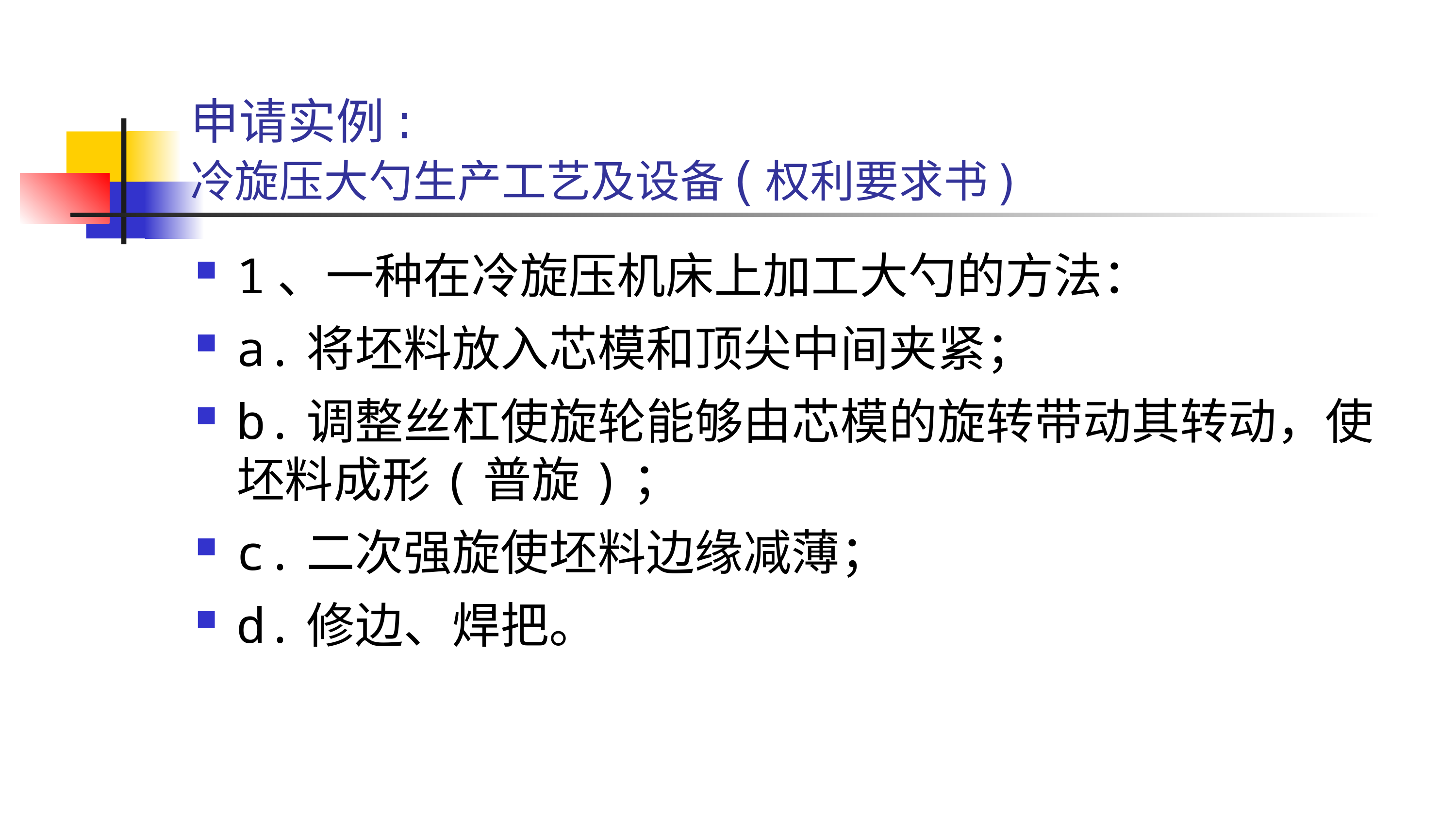

# 申请实例: 冷旋压大勺生产工艺及设备(权利要求书)
1、一种在冷旋压机床上加工大勺的方法：
a.将坯料放入芯模和顶尖中间夹紧；
b.调整丝杠使旋轮能够由芯模的旋转带动其转动，使坯料成形(普旋)；
c.二次强旋使坯料边缘减薄；
d.修边、焊把。